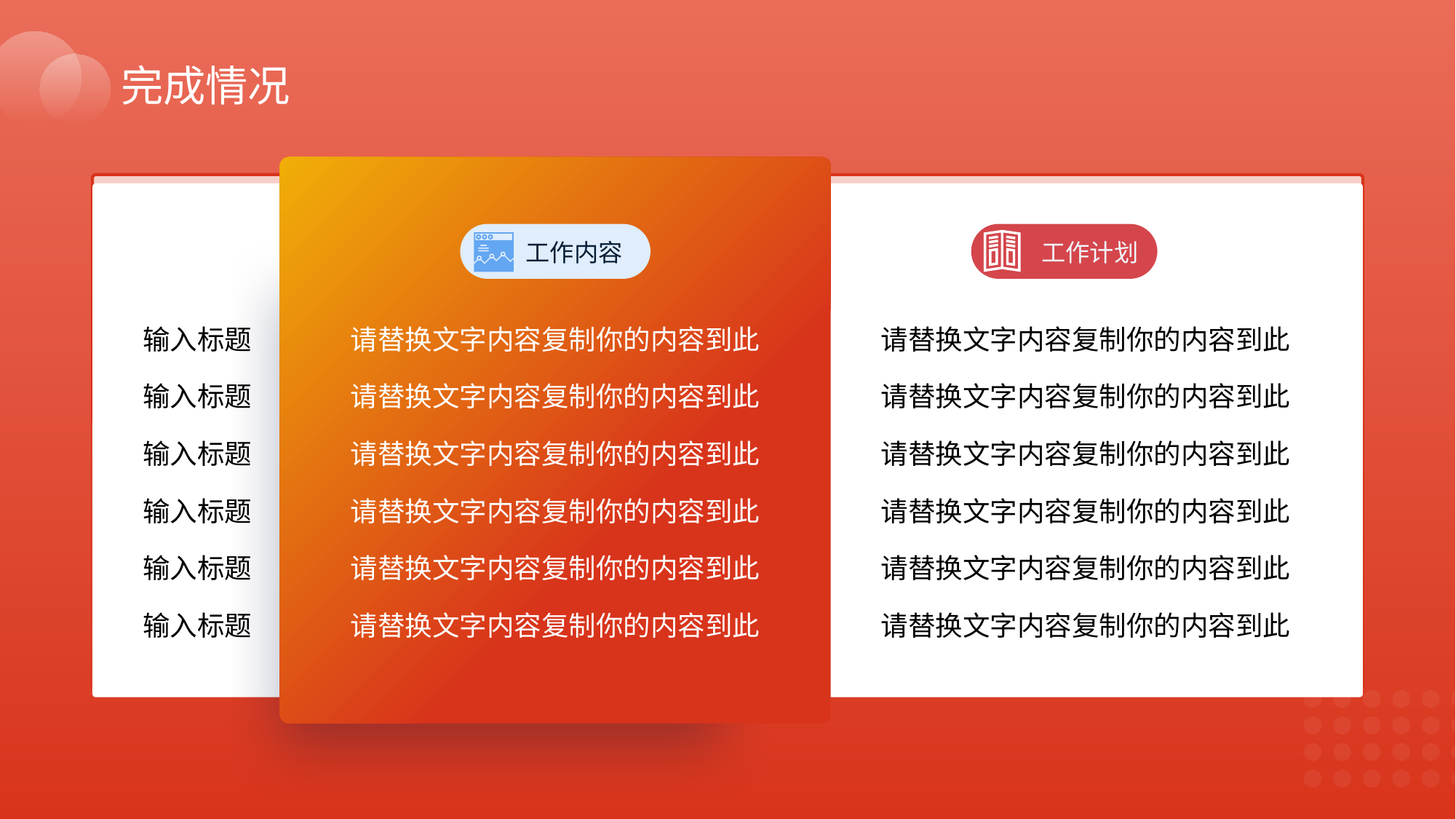

完成情况

工作内容
工作计划

输入标题
请替换文字内容复制你的内容到此
请替换文字内容复制你的内容到此
输入标题
请替换文字内容复制你的内容到此
请替换文字内容复制你的内容到此
输入标题
请替换文字内容复制你的内容到此
请替换文字内容复制你的内容到此
输入标题
请替换文字内容复制你的内容到此
请替换文字内容复制你的内容到此
输入标题
请替换文字内容复制你的内容到此
请替换文字内容复制你的内容到此
输入标题
请替换文字内容复制你的内容到此
请替换文字内容复制你的内容到此